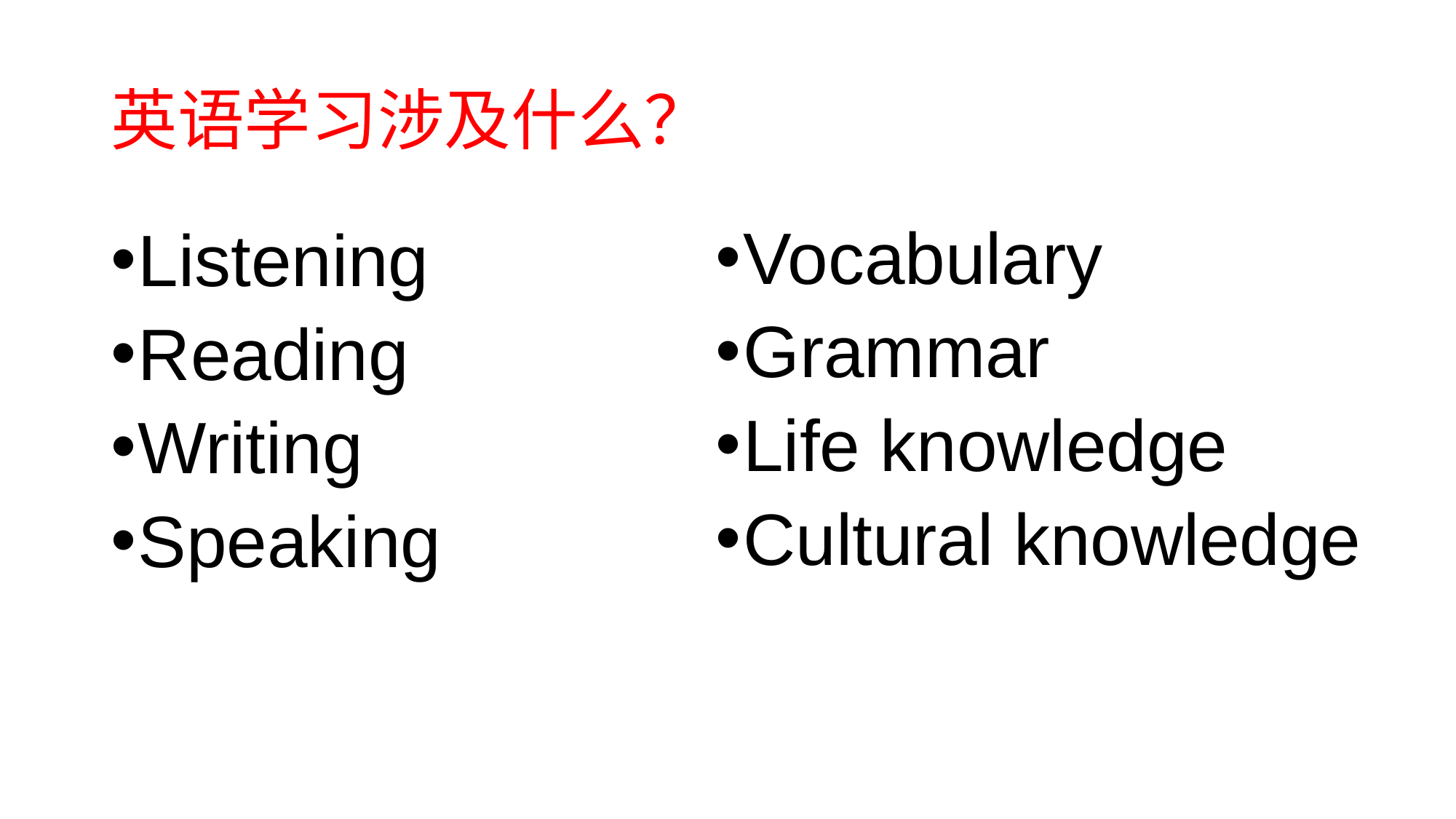

# 英语学习涉及什么？
Vocabulary
Grammar
Life knowledge
Cultural knowledge

Listening
Reading
Writing
Speaking